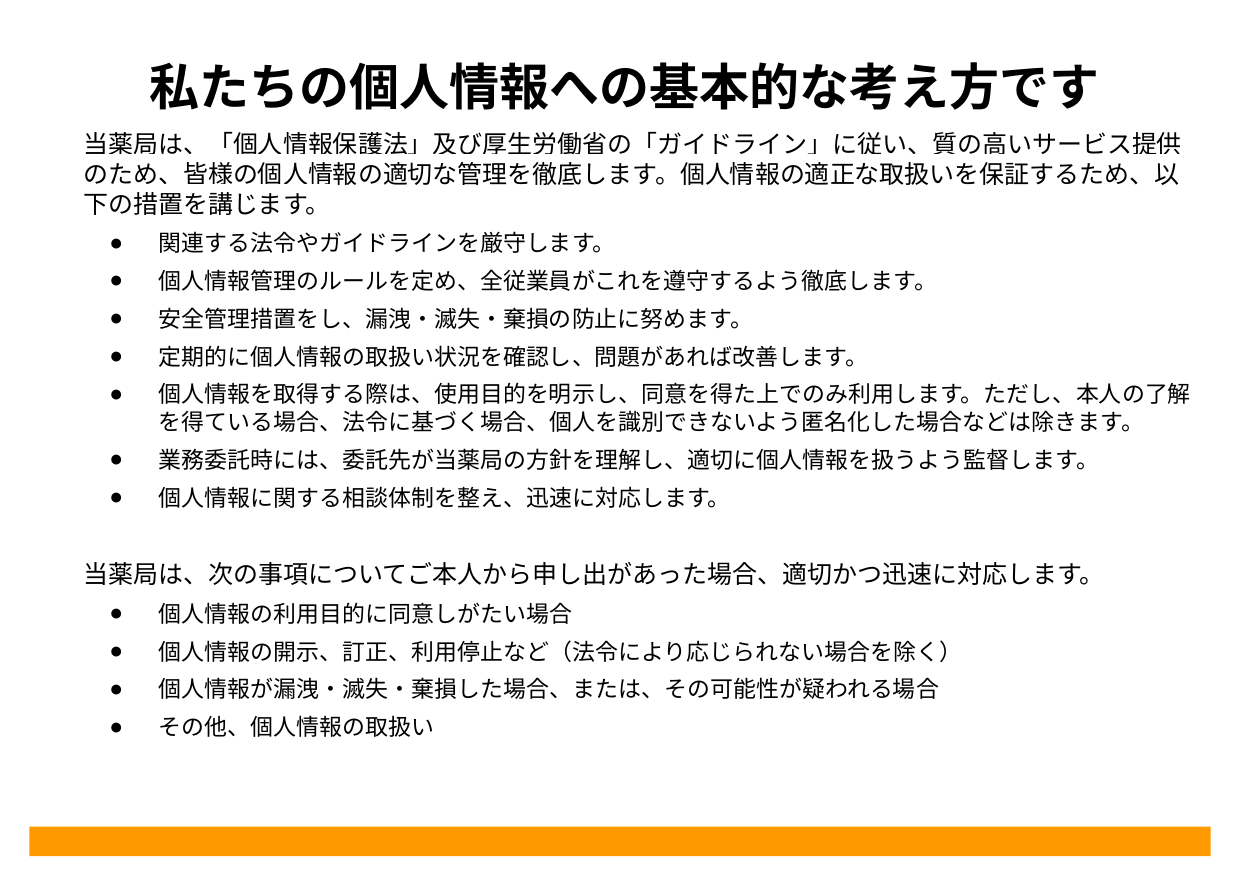

私たちの個人情報への基本的な考え方です
# 当薬局は、「個人情報保護法」及び厚生労働省の「ガイドライン」に従い、質の高いサービス提供のため、皆様の個人情報の適切な管理を徹底します。個人情報の適正な取扱いを保証するため、以下の措置を講じます。
関連する法令やガイドラインを厳守します。
個人情報管理のルールを定め、全従業員がこれを遵守するよう徹底します。
安全管理措置をし、漏洩・滅失・棄損の防止に努めます。
定期的に個人情報の取扱い状況を確認し、問題があれば改善します。
個人情報を取得する際は、使用目的を明示し、同意を得た上でのみ利用します。ただし、本人の了解を得ている場合、法令に基づく場合、個人を識別できないよう匿名化した場合などは除きます。
業務委託時には、委託先が当薬局の方針を理解し、適切に個人情報を扱うよう監督します。
個人情報に関する相談体制を整え、迅速に対応します。

当薬局は、次の事項についてご本人から申し出があった場合、適切かつ迅速に対応します。
個人情報の利用目的に同意しがたい場合
個人情報の開示、訂正、利用停止など（法令により応じられない場合を除く）
個人情報が漏洩・滅失・棄損した場合、または、その可能性が疑われる場合
その他、個人情報の取扱い